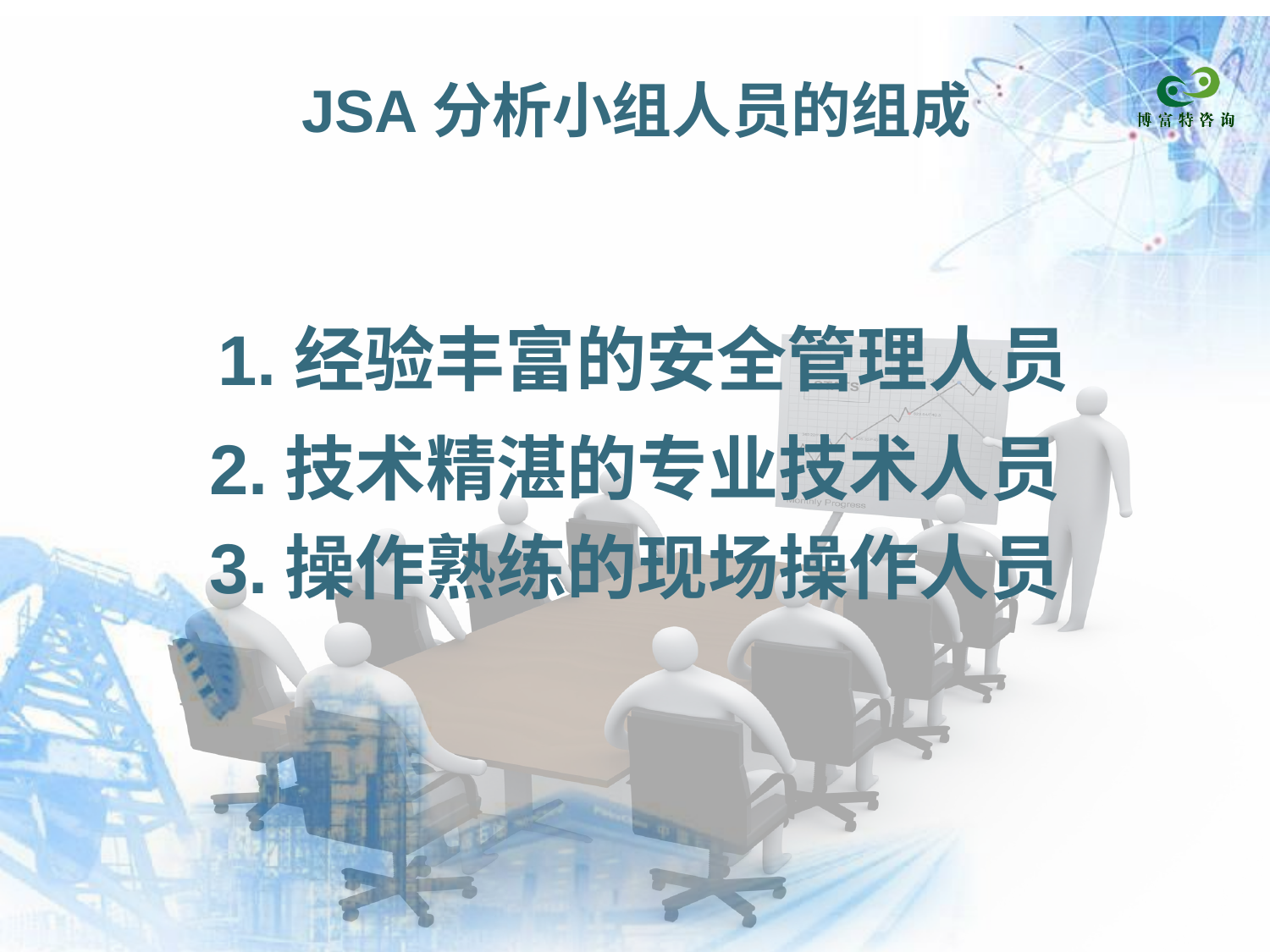

# JSA分析小组人员的组成
      1.经验丰富的安全管理人员
2.技术精湛的专业技术人员
3.操作熟练的现场操作人员